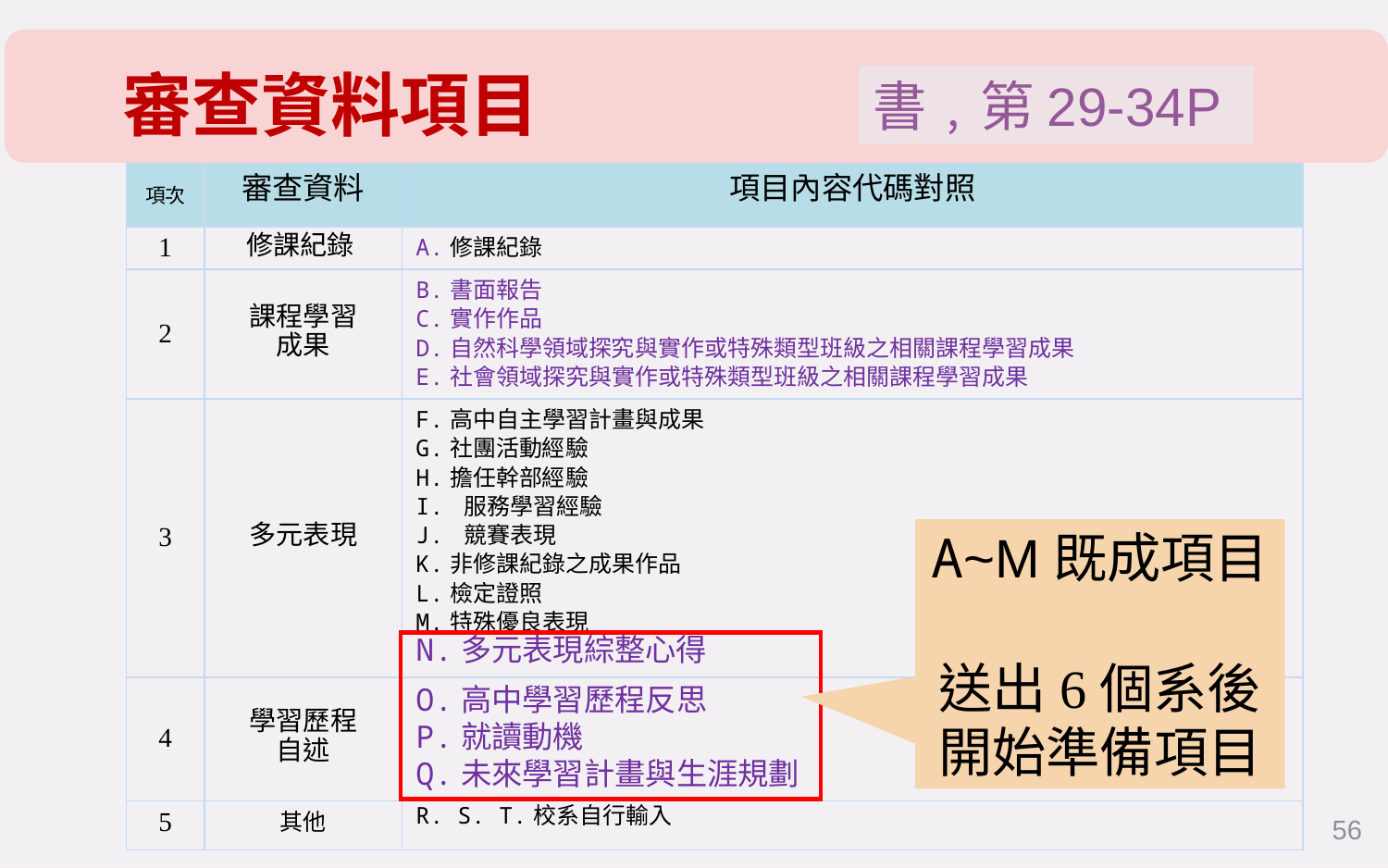

審查資料項目
書﹐第29-34P
| 項次 | 審查資料 | 項目內容代碼對照 |
| --- | --- | --- |
| 1 | 修課紀錄 | A.修課紀錄 |
| 2 | 課程學習 成果 | B.書面報告 C.實作作品 D.自然科學領域探究與實作或特殊類型班級之相關課程學習成果 E.社會領域探究與實作或特殊類型班級之相關課程學習成果 |
| 3 | 多元表現 | F.高中自主學習計畫與成果 G.社團活動經驗 H.擔任幹部經驗 I. 服務學習經驗 J. 競賽表現 K.非修課紀錄之成果作品 L.檢定證照 M.特殊優良表現 N.多元表現綜整心得 |
| 4 | 學習歷程 自述 | O.高中學習歷程反思 P.就讀動機 Q.未來學習計畫與生涯規劃 |
| 5 | 其他 | R. S. T.校系自行輸入 |
A~M既成項目

送出6個系後
開始準備項目